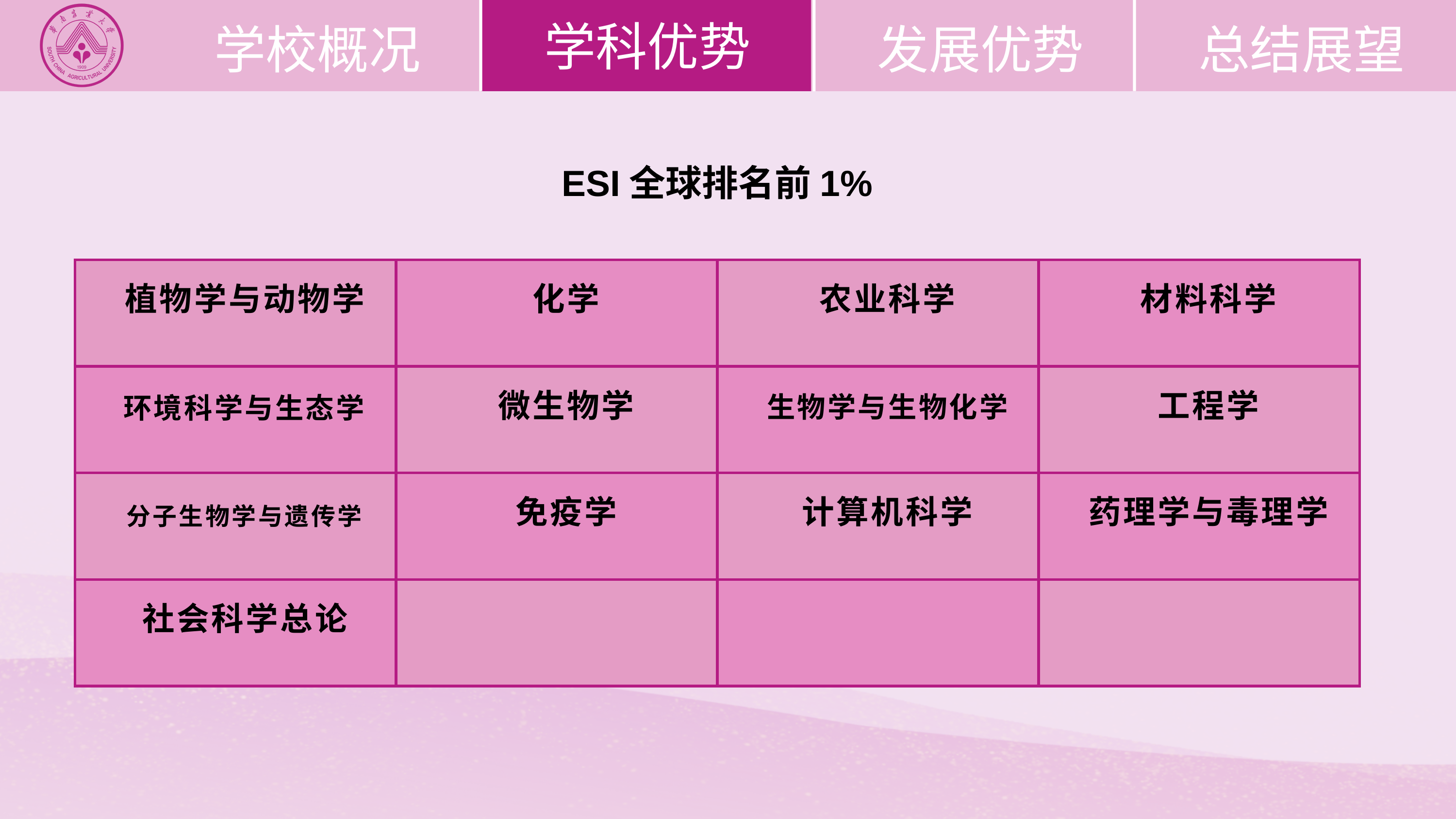

学科优势
学校概况
发展优势
总结展望
ESI全球排名前1%
| 植物学与动物学 | 化学 | 农业科学 | 材料科学 |
| --- | --- | --- | --- |
| 环境科学与生态学 | 微生物学 | 生物学与生物化学 | 工程学 |
| 分子生物学与遗传学 | 免疫学 | 计算机科学 | 药理学与毒理学 |
| 社会科学总论 |  |  |  |